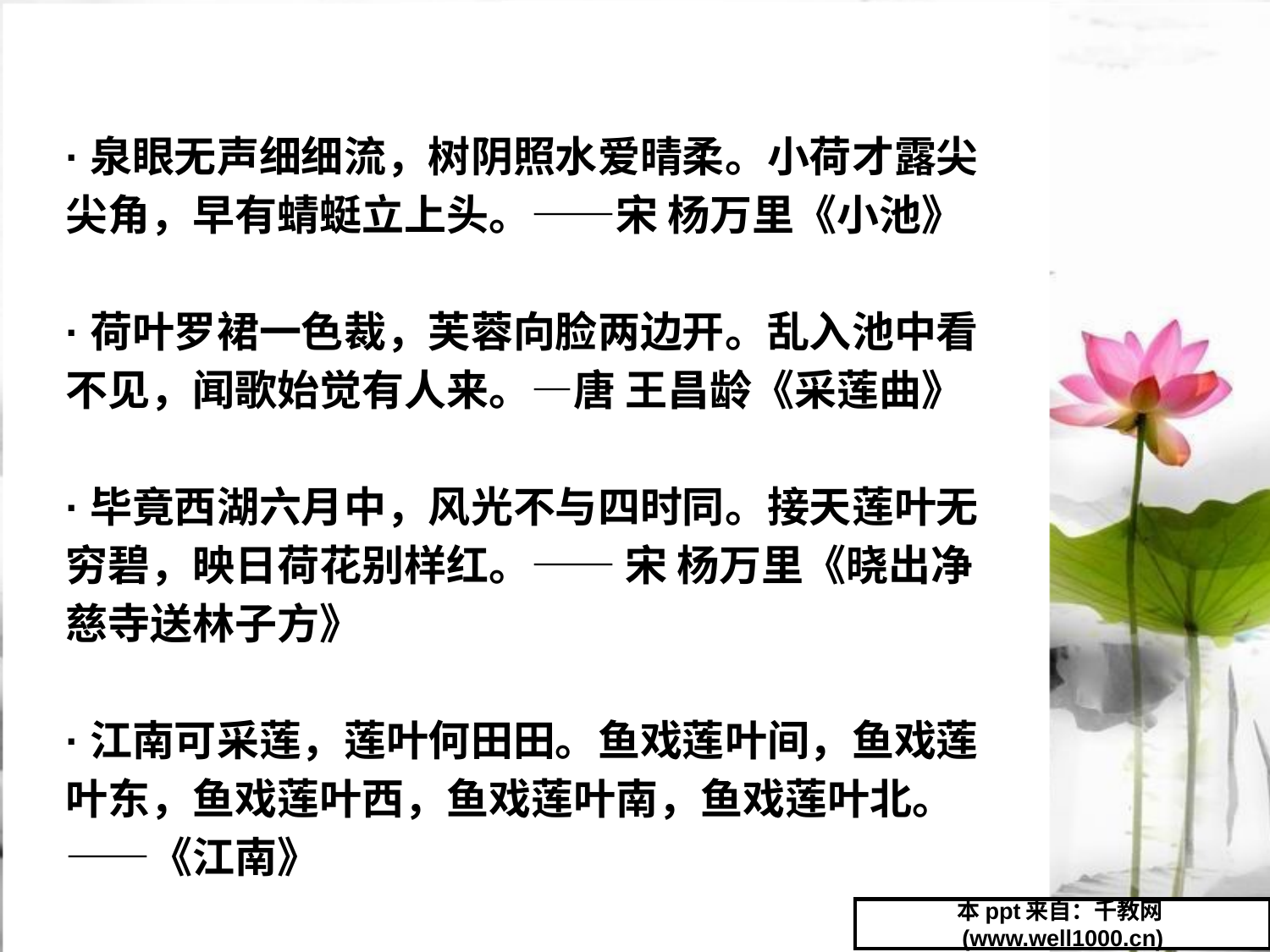

·泉眼无声细细流，树阴照水爱晴柔。小荷才露尖尖角，早有蜻蜓立上头。——宋 杨万里《小池》
·荷叶罗裙一色裁，芙蓉向脸两边开。乱入池中看不见，闻歌始觉有人来。—唐 王昌龄《采莲曲》
·毕竟西湖六月中，风光不与四时同。接天莲叶无穷碧，映日荷花别样红。—— 宋 杨万里《晓出净慈寺送林子方》
·江南可采莲，莲叶何田田。鱼戏莲叶间，鱼戏莲叶东，鱼戏莲叶西，鱼戏莲叶南，鱼戏莲叶北。——《江南》
本ppt来自：千教网(www.well1000.cn)